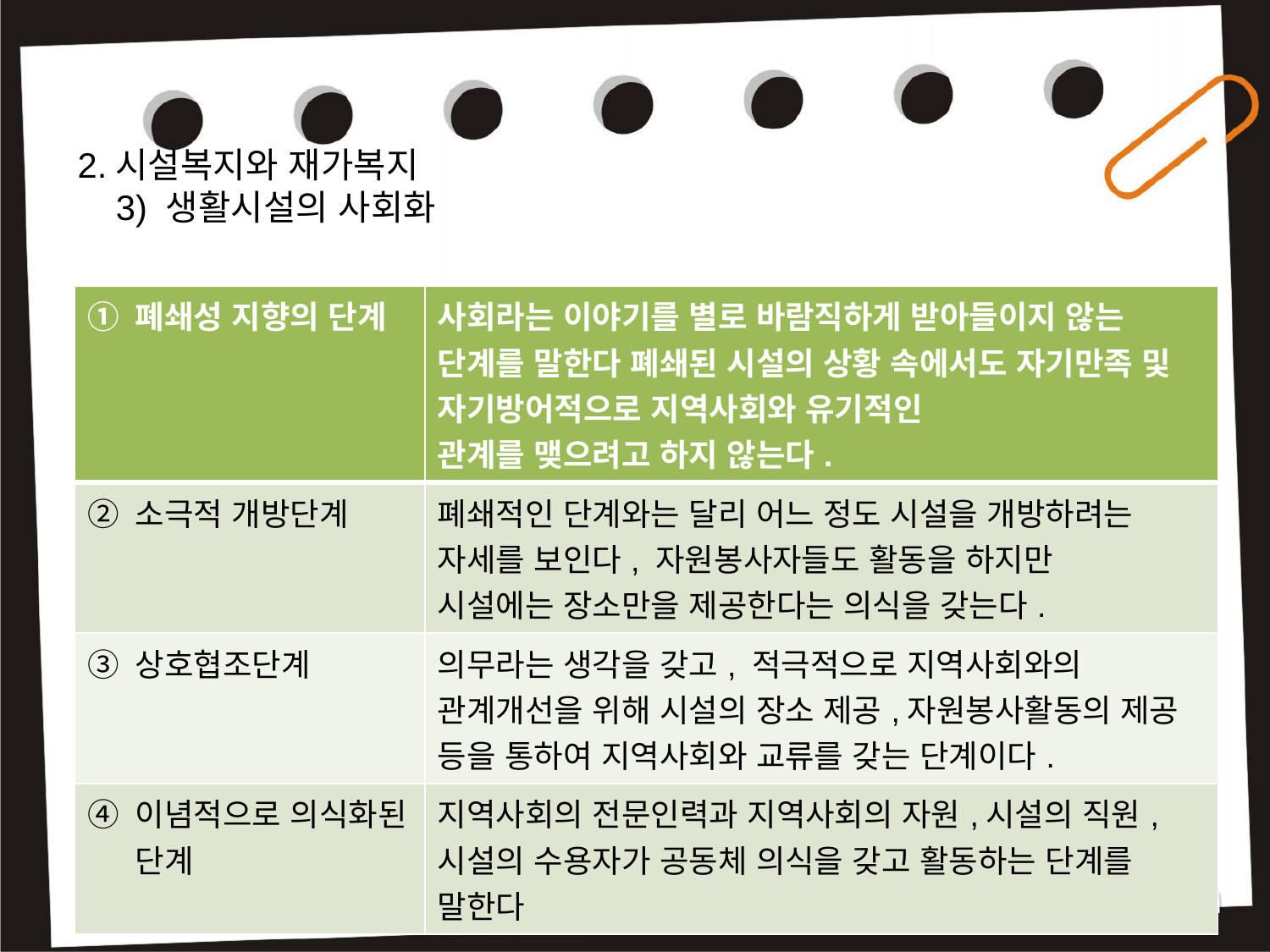

# 2.시설복지와 재가복지 3) 생활시설의 사회화
| 폐쇄성 지향의 단계 | 사회라는 이야기를 별로 바람직하게 받아들이지 않는 단계를 말한다 폐쇄된 시설의 상황 속에서도 자기만족 및 자기방어적으로 지역사회와 유기적인 관계를 맺으려고 하지 않는다. |
| --- | --- |
| 소극적 개방단계 | 폐쇄적인 단계와는 달리 어느 정도 시설을 개방하려는 자세를 보인다, 자원봉사자들도 활동을 하지만 시설에는 장소만을 제공한다는 의식을 갖는다. |
| 상호협조단계 | 의무라는 생각을 갖고, 적극적으로 지역사회와의 관계개선을 위해 시설의 장소 제공,자원봉사활동의 제공 등을 통하여 지역사회와 교류를 갖는 단계이다. |
| 이념적으로 의식화된 단계 | 지역사회의 전문인력과 지역사회의 자원,시설의 직원,시설의 수용자가 공동체 의식을 갖고 활동하는 단계를 말한다 |